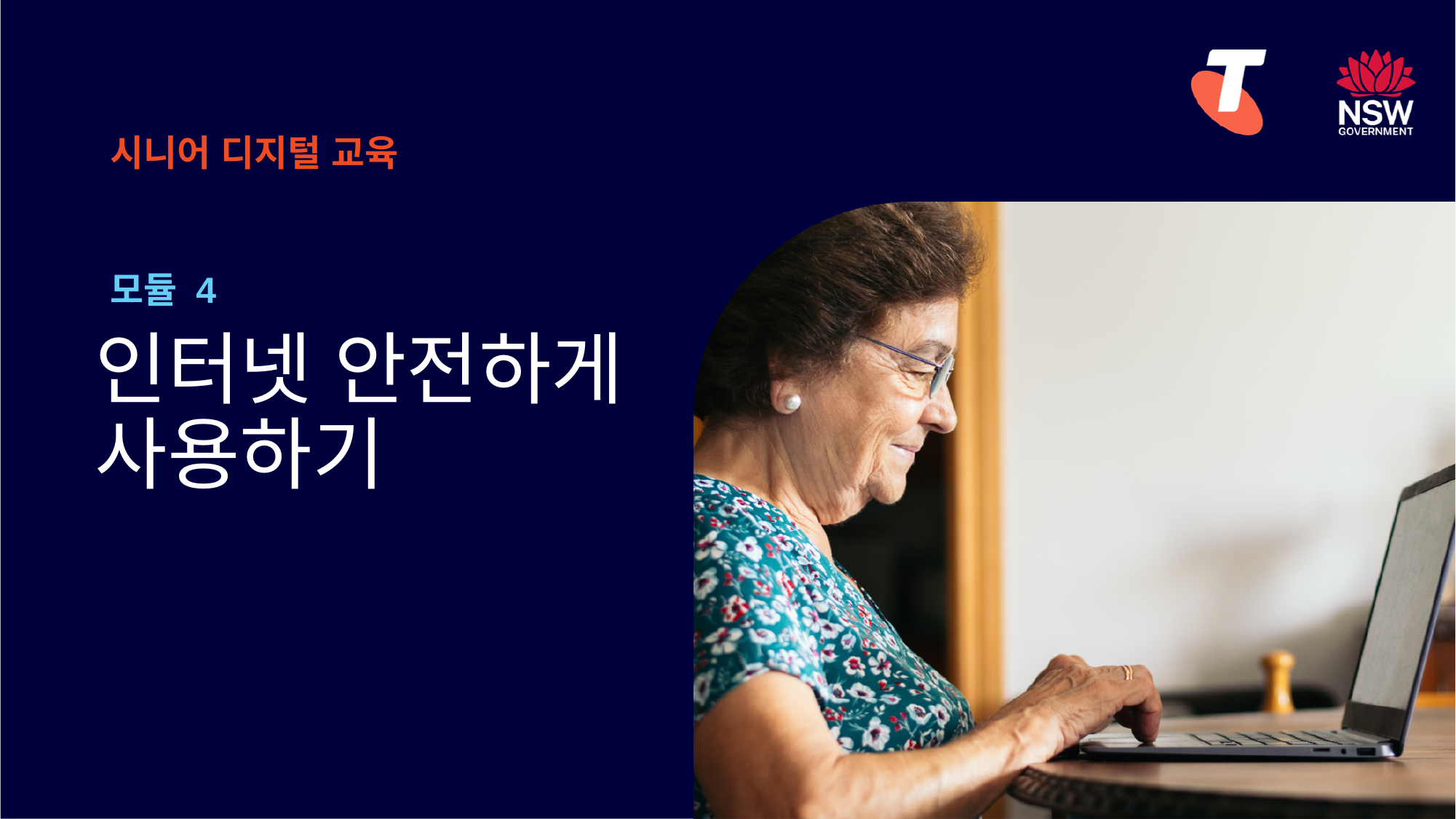

시니어 디지털 교육
모듈 4
# 인터넷 안전하게 사용하기